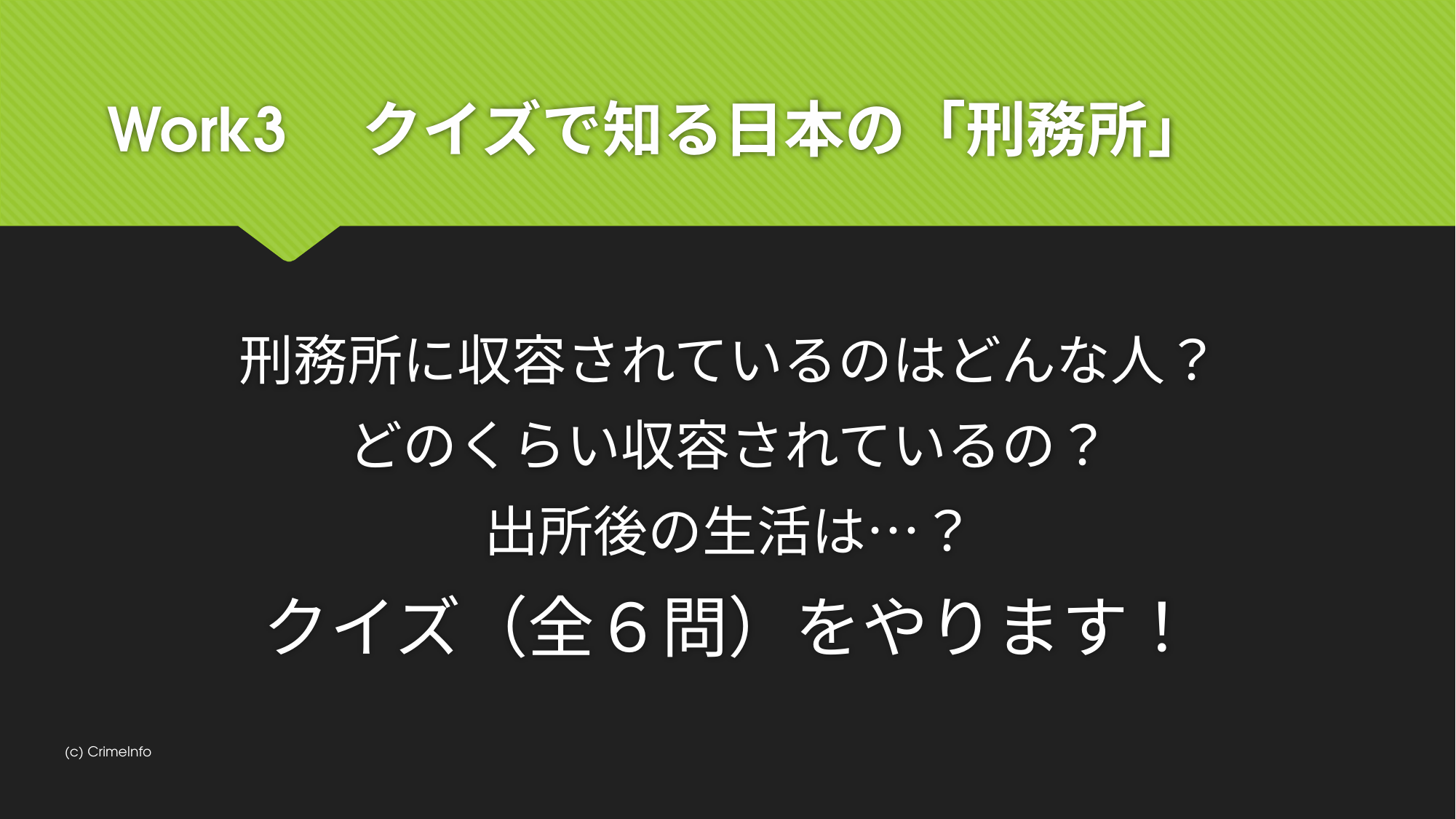

# Work3　クイズで知る日本の「刑務所」
刑務所に収容されているのはどんな人？
どのくらい収容されているの？
出所後の生活は…？
クイズ（全６問）をやります！
(c) CrimeInfo